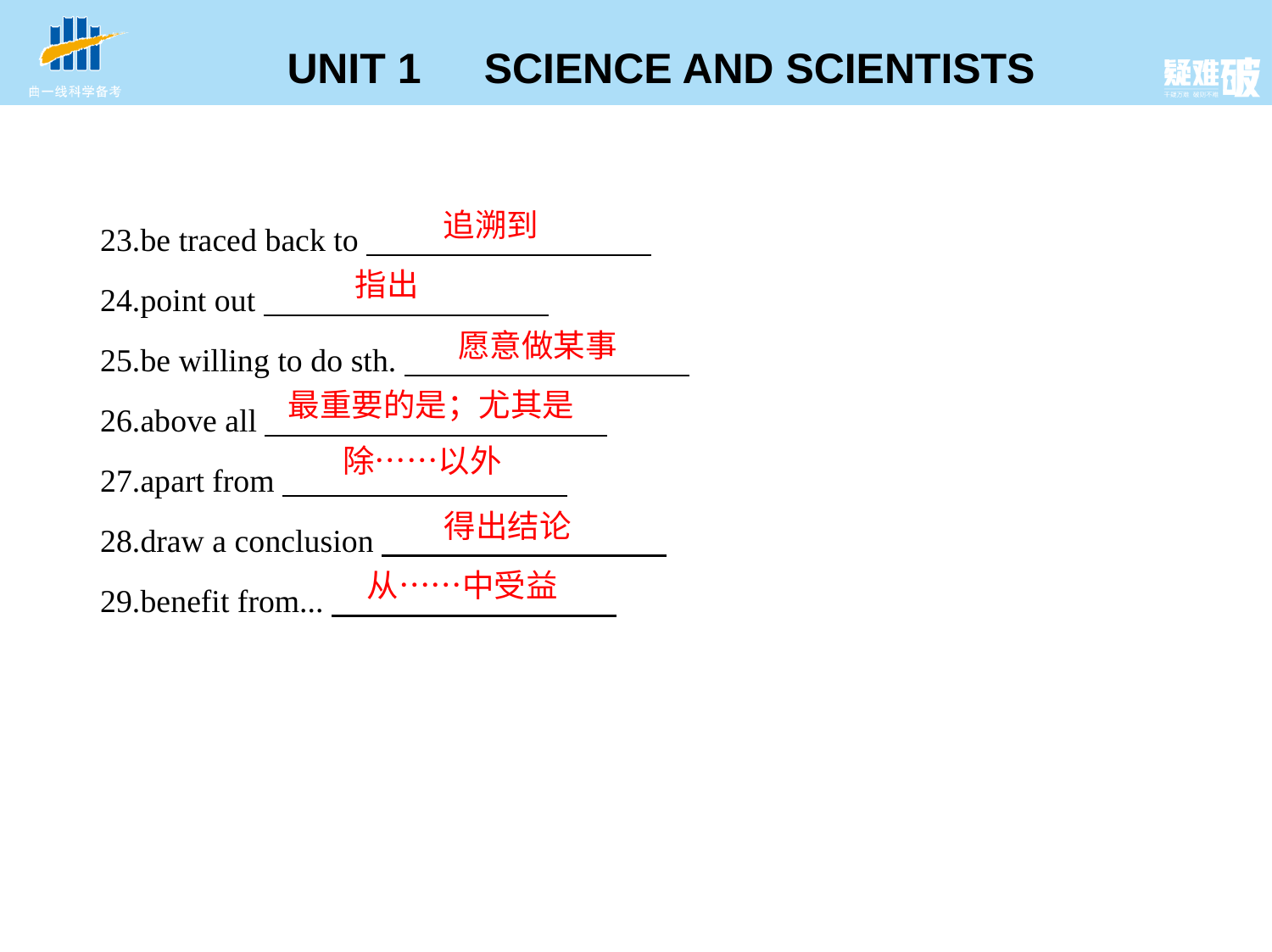

追溯到
23.be traced back to
24.point out
25.be willing to do sth.
26.above all
27.apart from
28.draw a conclusion
29.benefit from...
指出
愿意做某事
最重要的是；尤其是
除……以外
得出结论
从……中受益